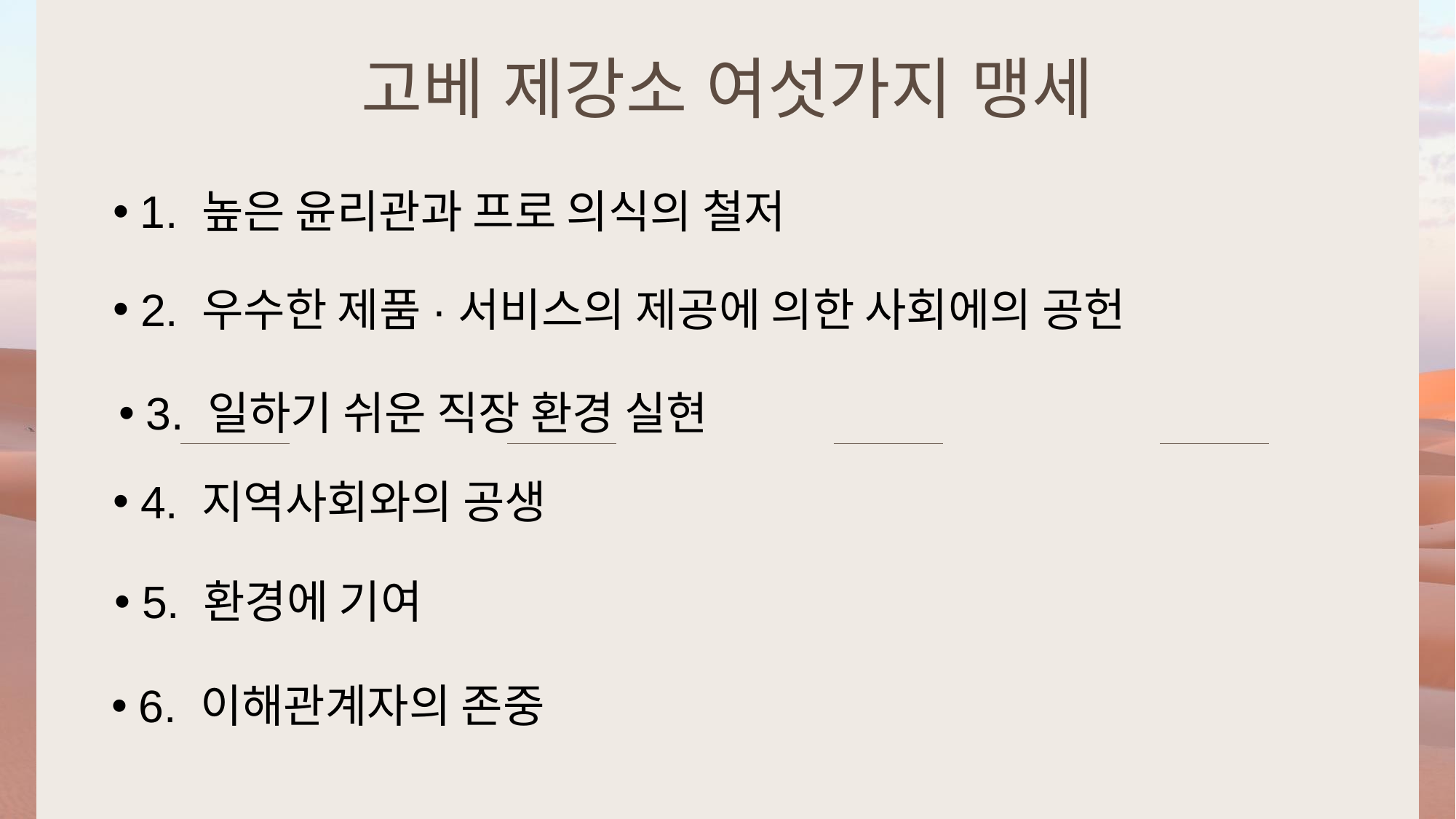

# 고베 제강소 여섯가지 맹세

1. 높은 윤리관과 프로 의식의 철저

2. 우수한 제품·서비스의 제공에 의한 사회에의 공헌

3. 일하기 쉬운 직장 환경 실현

4. 지역사회와의 공생

5. 환경에 기여

6. 이해관계자의 존중